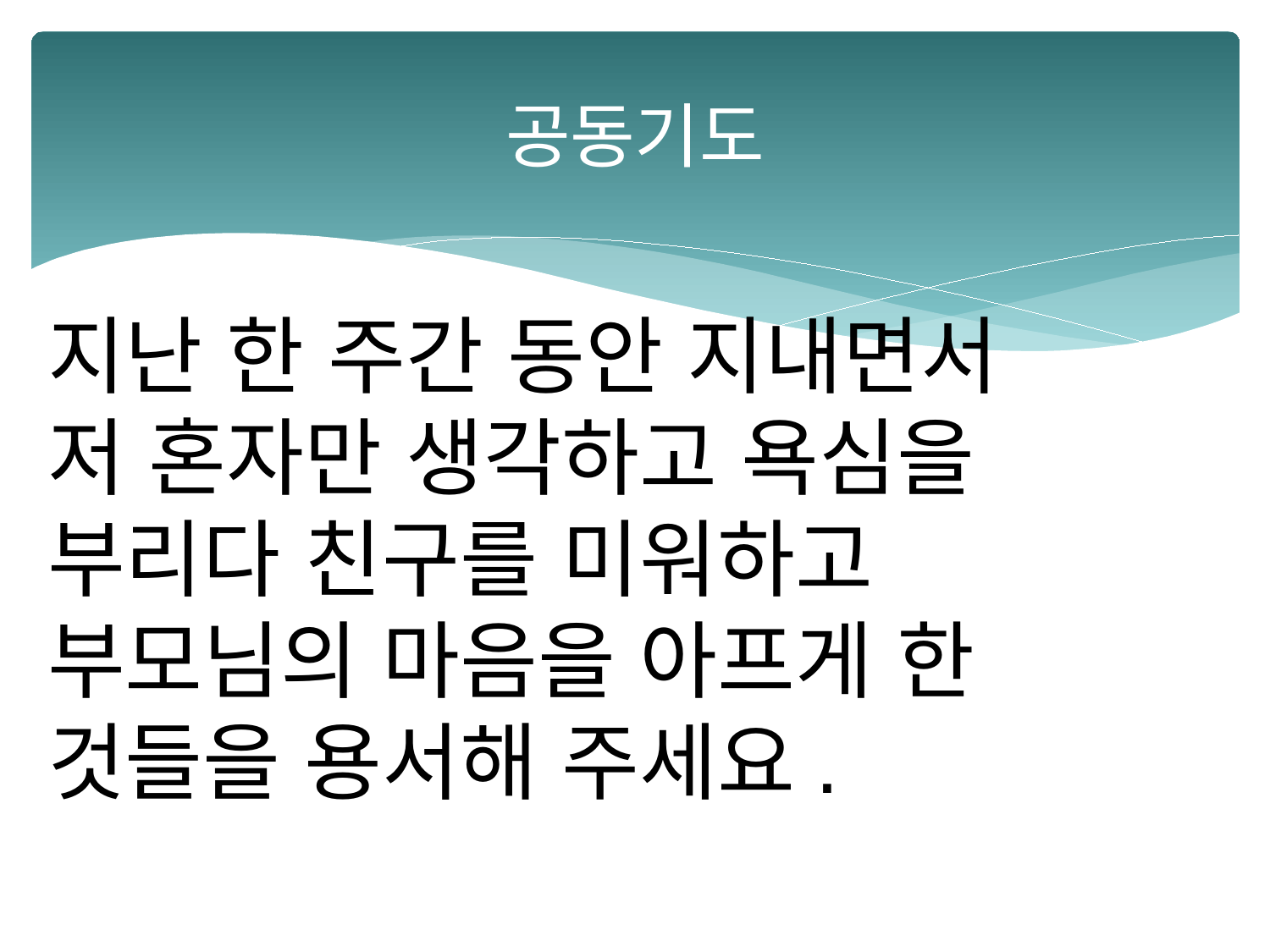

# 공동기도

지난 한 주간 동안 지내면서
저 혼자만 생각하고 욕심을
부리다 친구를 미워하고
부모님의 마음을 아프게 한
것들을 용서해 주세요.